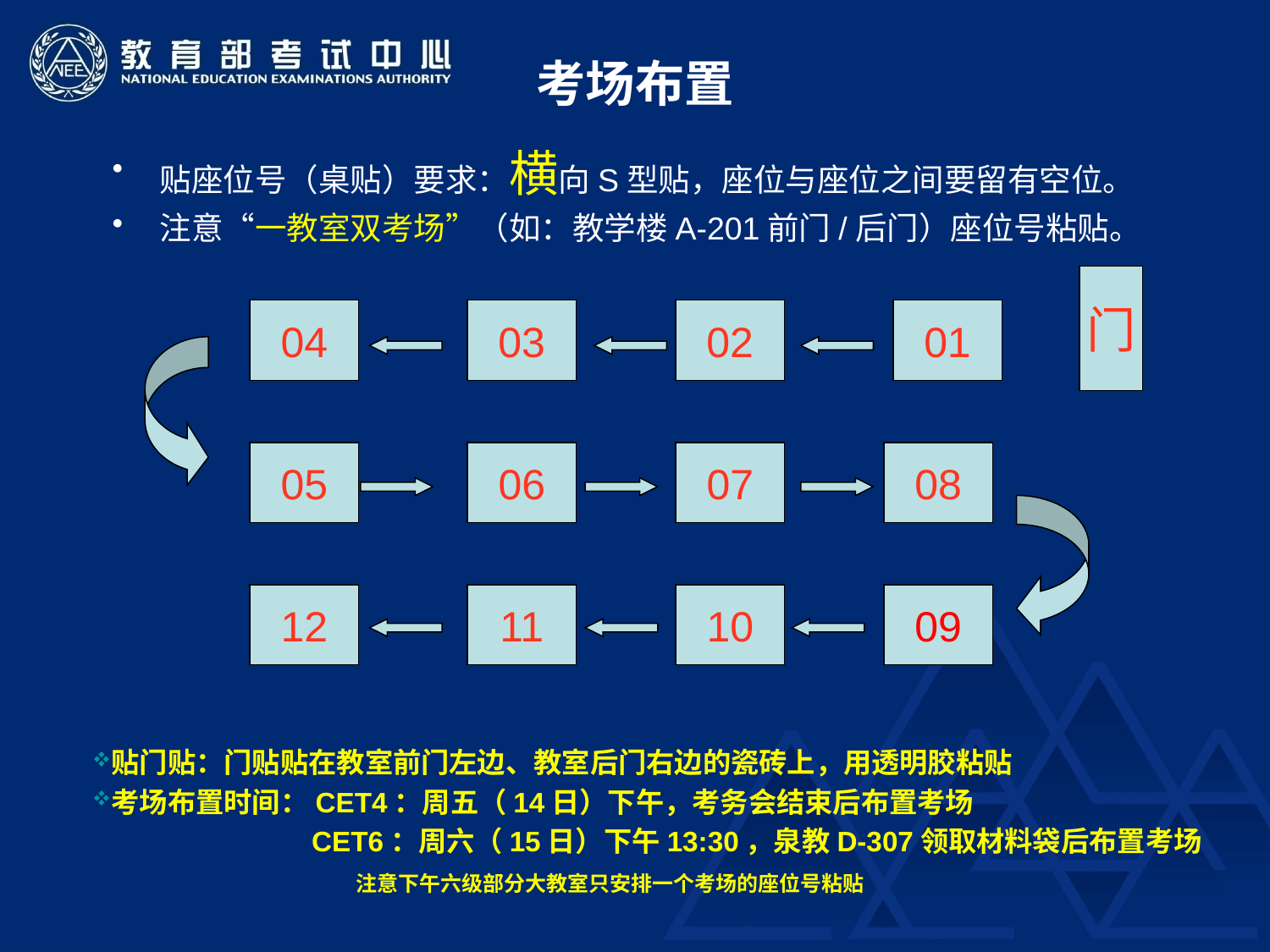

# 考场布置
贴座位号（桌贴）要求：横向S型贴，座位与座位之间要留有空位。
注意“一教室双考场”（如：教学楼A-201前门/后门）座位号粘贴。

门

05
06
07
08

12
11
10
09

04
03
02
01
贴门贴：门贴贴在教室前门左边、教室后门右边的瓷砖上，用透明胶粘贴
考场布置时间：CET4：周五（14日）下午，考务会结束后布置考场
                            CET6：周六（15日）下午13:30，泉教D-307领取材料袋后布置考场
                                         注意下午六级部分大教室只安排一个考场的座位号粘贴